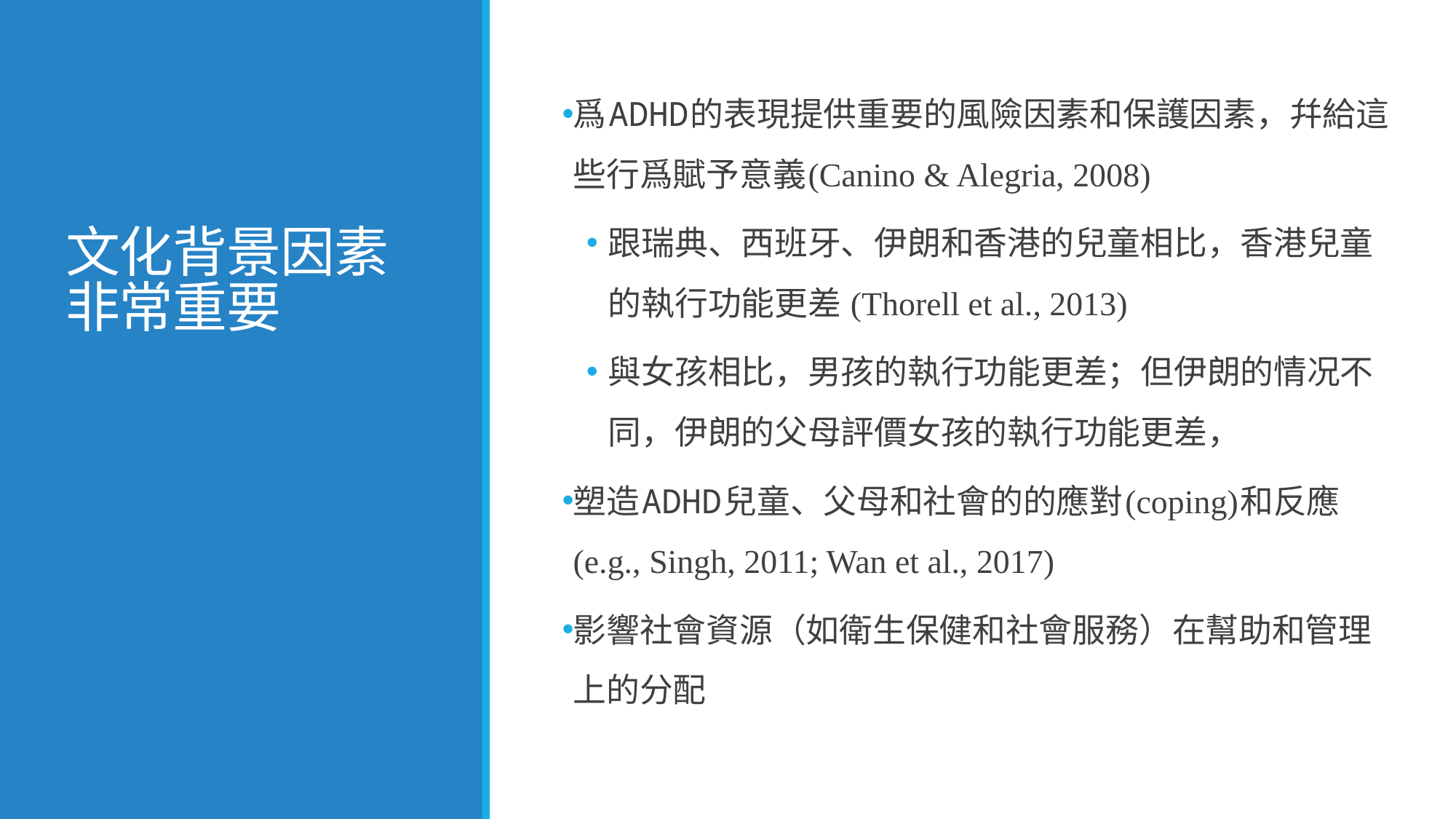

爲ADHD的表現提供重要的風險因素和保護因素，幷給這些行爲賦予意義(Canino & Alegria, 2008)
跟瑞典、西班牙、伊朗和香港的兒童相比，香港兒童的執行功能更差 (Thorell et al., 2013)
與女孩相比，男孩的執行功能更差；但伊朗的情况不同，伊朗的父母評價女孩的執行功能更差，
塑造ADHD兒童、父母和社會的的應對(coping)和反應 (e.g., Singh, 2011; Wan et al., 2017)
影響社會資源（如衛生保健和社會服務）在幫助和管理上的分配

# 文化背景因素非常重要